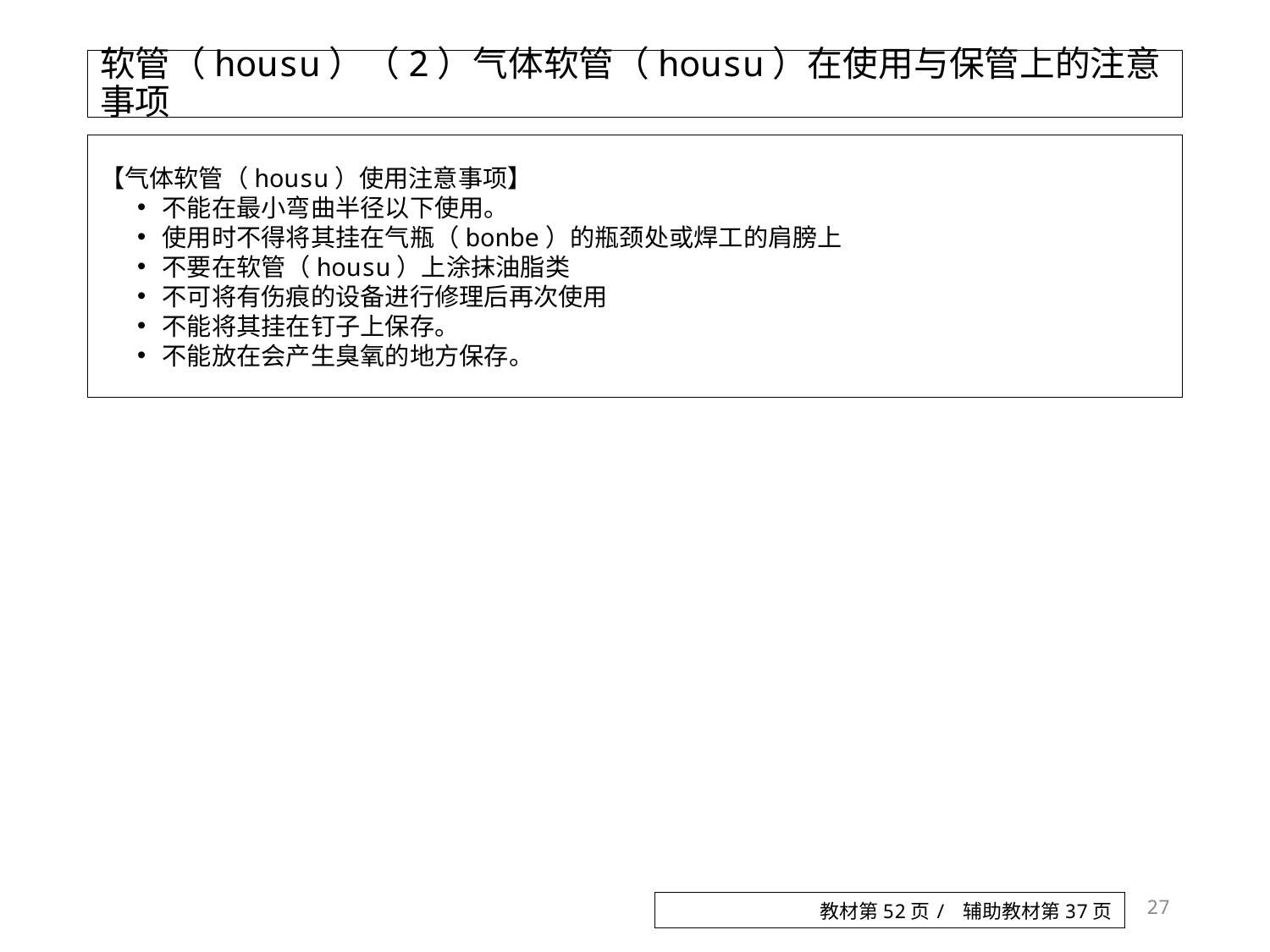

# 软管（housu）（2）气体软管（housu）在使用与保管上的注意事项
【气体软管（housu）使用注意事项】
不能在最小弯曲半径以下使用。
使用时不得将其挂在气瓶（bonbe）的瓶颈处或焊工的肩膀上
不要在软管（housu）上涂抹油脂类
不可将有伤痕的设备进行修理后再次使用
不能将其挂在钉子上保存。
不能放在会产生臭氧的地方保存。
27
教材第52页/ 辅助教材第37页